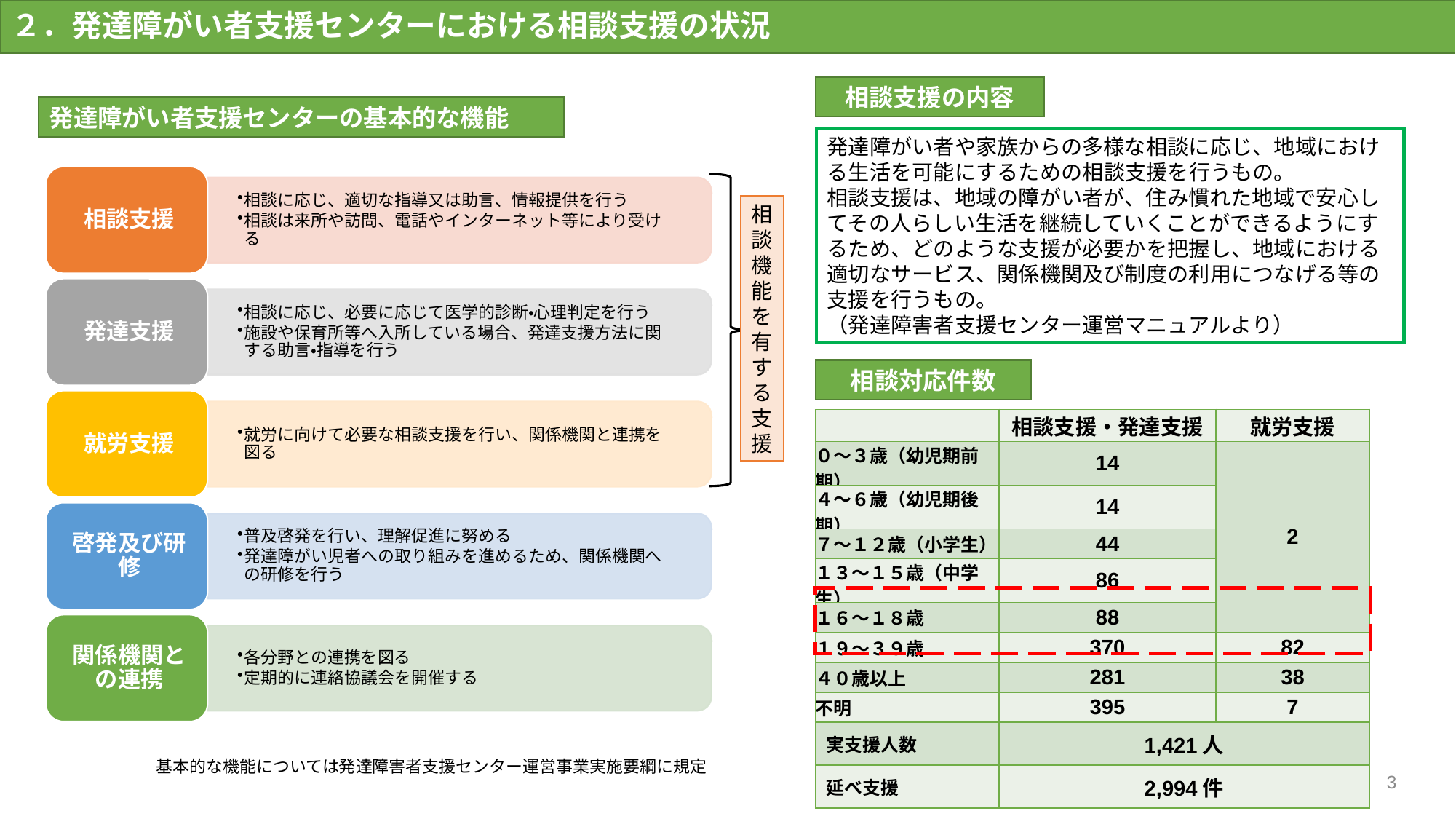

２．発達障がい者支援センターにおける相談支援の状況
相談支援の内容
発達障がい者支援センターの基本的な機能
発達障がい者や家族からの多様な相談に応じ、地域における生活を可能にするための相談支援を行うもの。
相談支援は、地域の障がい者が、住み慣れた地域で安心してその人らしい生活を継続していくことができるようにするため、どのような支援が必要かを把握し、地域における適切なサービス、関係機関及び制度の利用につなげる等の支援を行うもの。
（発達障害者支援センター運営マニュアルより）
相談に応じ、適切な指導又は助言、情報提供を行う
相談は来所や訪問、電話やインターネット等により受ける
相談支援
相談に応じ、必要に応じて医学的診断・心理判定を行う
施設や保育所等へ入所している場合、発達支援方法に関する助言・指導を行う
発達支援
就労に向けて必要な相談支援を行い、関係機関と連携を図る
就労支援
普及啓発を行い、理解促進に努める
発達障がい児者への取り組みを進めるため、関係機関への研修を行う
啓発及び研修
各分野との連携を図る
定期的に連絡協議会を開催する
関係機関との連携

相
談
機
能を有する支援
相談対応件数
|  | 相談支援・発達支援 | 就労支援 |
| --- | --- | --- |
| ０～３歳（幼児期前期） | 14 | 2 |
| ４～６歳（幼児期後期） | 14 |  |
| ７～１２歳（小学生） | 44 |  |
| １３～１５歳（中学生） | 86 |  |
| １６～１８歳 | 88 |  |
| １９～３９歳 | 370 | 82 |
| ４０歳以上 | 281 | 38 |
| 不明 | 395 | 7 |
| 実支援人数 | 1,421人 |  |
| 延べ支援 | 2,994件 |  |

基本的な機能については発達障害者支援センター運営事業実施要綱に規定
3